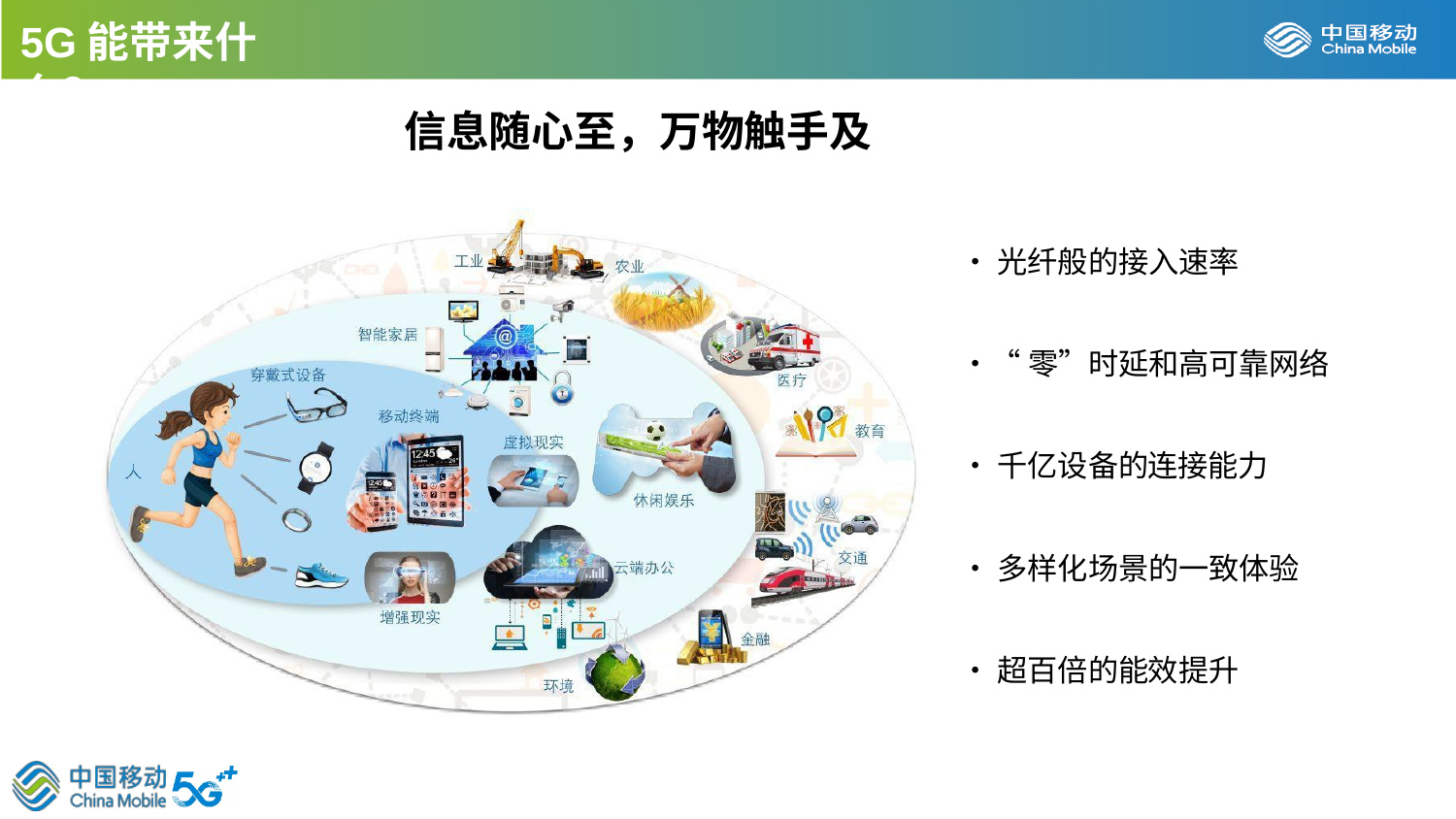

5G能带来什么？

信息随心至，万物触手及

•光纤般的接入速率

•“零”时延和高可靠网络

•千亿设备的连接能力

•多样化场景的一致体验

•超百倍的能效提升